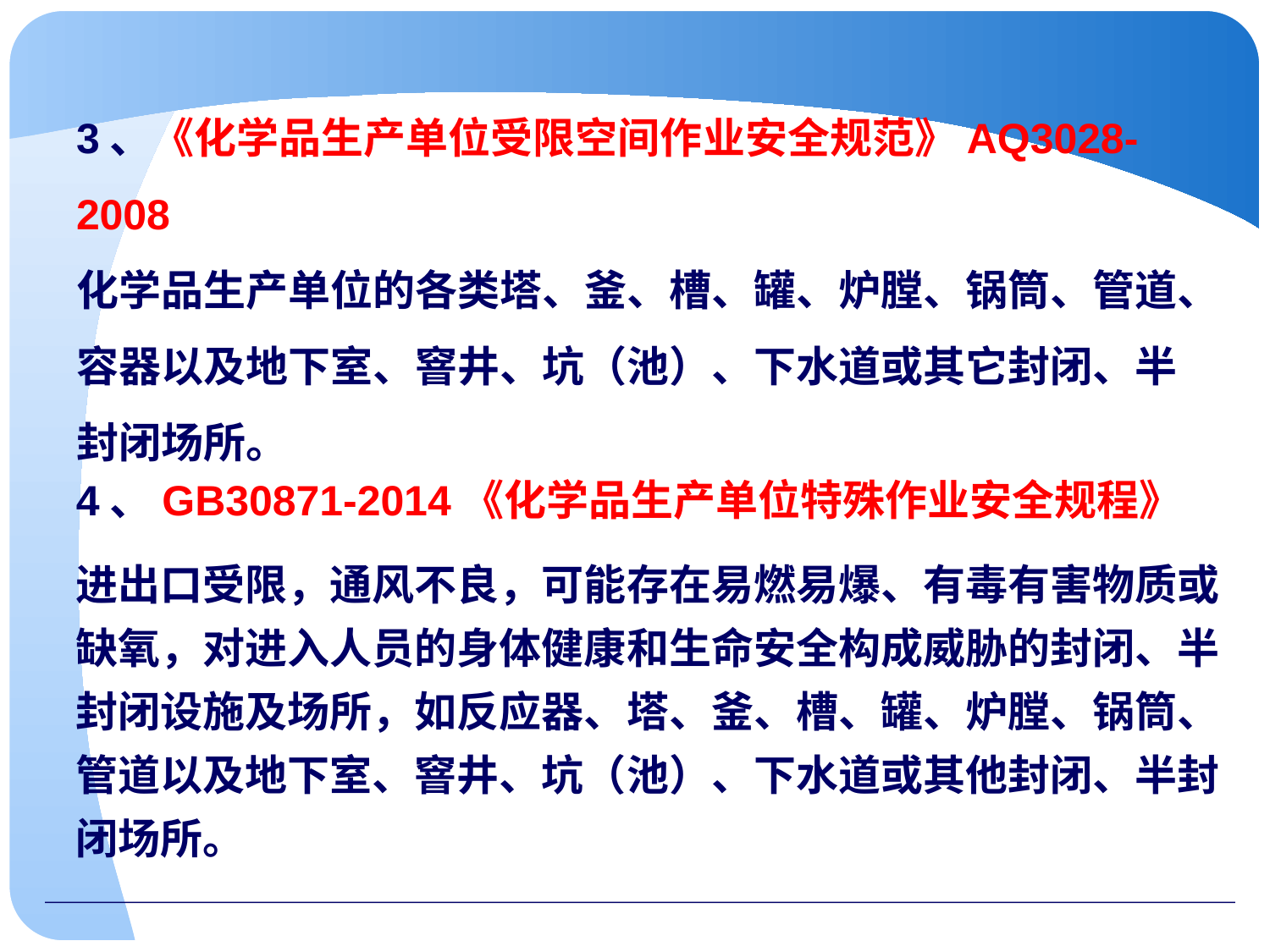

3、《化学品生产单位受限空间作业安全规范》AQ3028-2008
化学品生产单位的各类塔、釜、槽、罐、炉膛、锅筒、管道、容器以及地下室、窨井、坑（池）、下水道或其它封闭、半封闭场所。
4、GB30871-2014《化学品生产单位特殊作业安全规程》
进出口受限，通风不良，可能存在易燃易爆、有毒有害物质或缺氧，对进入人员的身体健康和生命安全构成威胁的封闭、半封闭设施及场所，如反应器、塔、釜、槽、罐、炉膛、锅筒、管道以及地下室、窨井、坑（池）、下水道或其他封闭、半封闭场所。